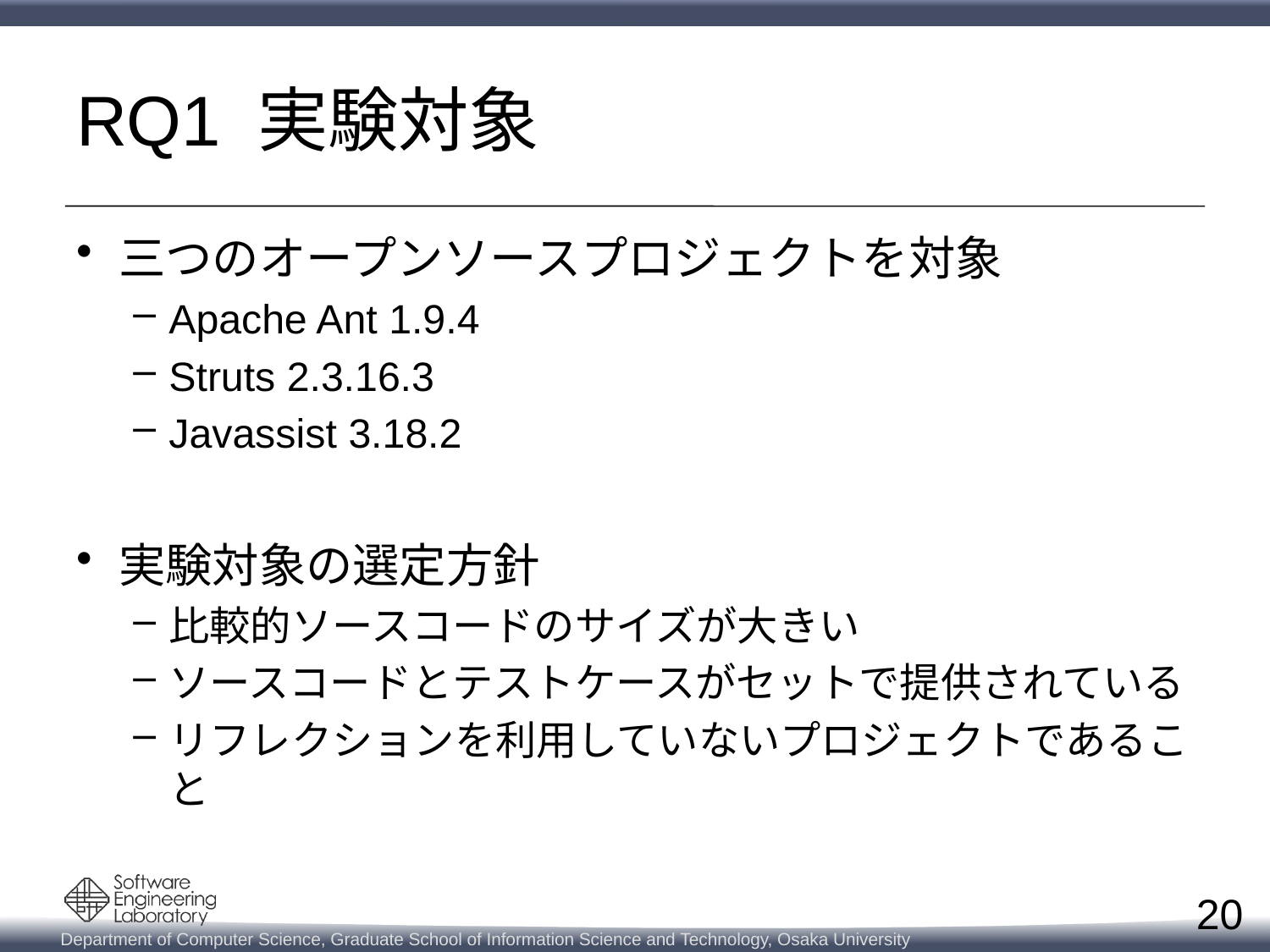

# RQ1 実験対象
三つのオープンソースプロジェクトを対象
Apache Ant 1.9.4
Struts 2.3.16.3
Javassist 3.18.2

実験対象の選定方針
比較的ソースコードのサイズが大きい
ソースコードとテストケースがセットで提供されている
リフレクションを利用していないプロジェクトであること
20